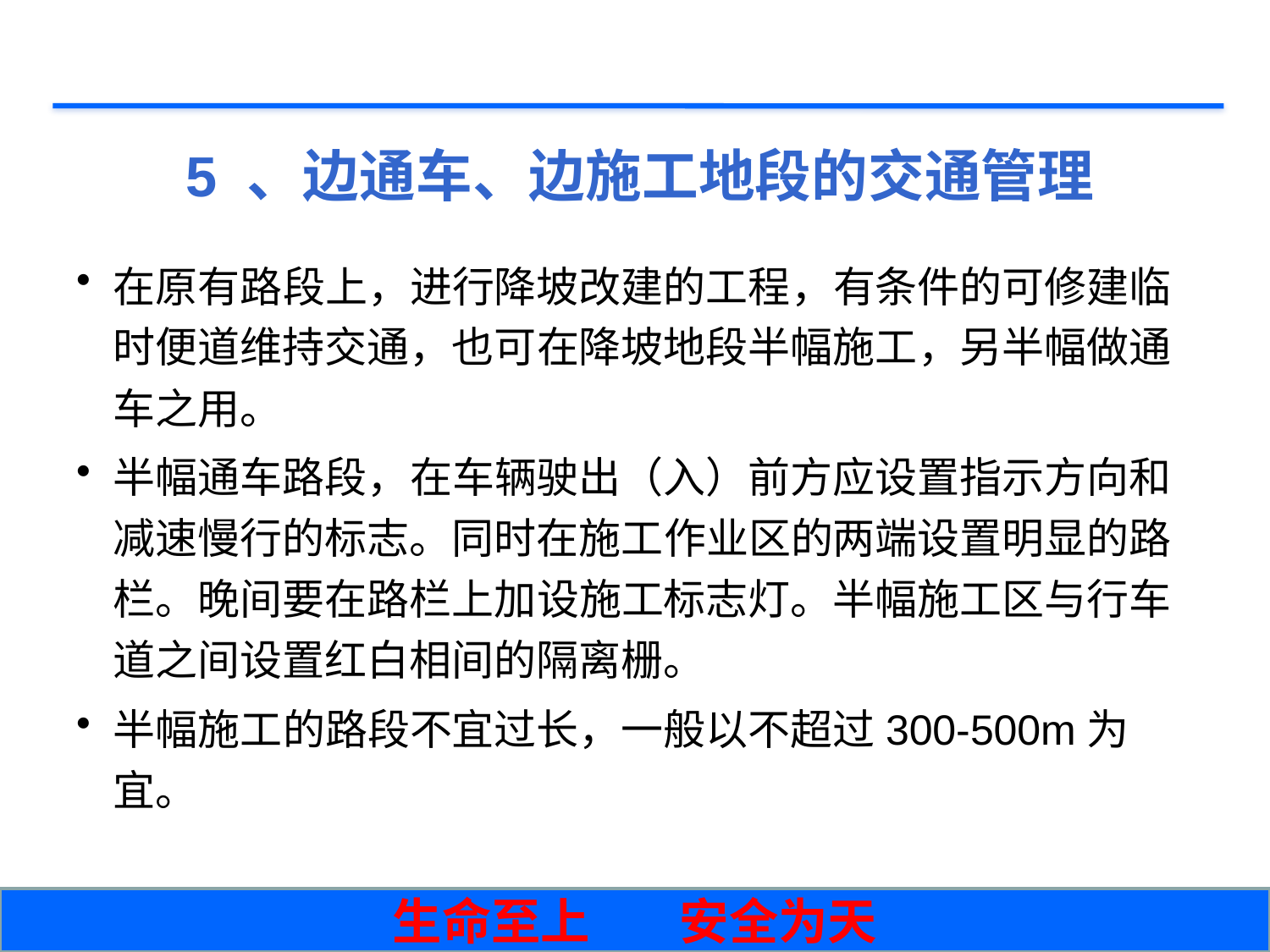

# 5 、边通车、边施工地段的交通管理
在原有路段上，进行降坡改建的工程，有条件的可修建临时便道维持交通，也可在降坡地段半幅施工，另半幅做通车之用。
半幅通车路段，在车辆驶出（入）前方应设置指示方向和减速慢行的标志。同时在施工作业区的两端设置明显的路栏。晚间要在路栏上加设施工标志灯。半幅施工区与行车道之间设置红白相间的隔离栅。
半幅施工的路段不宜过长，一般以不超过300-500m为宜。